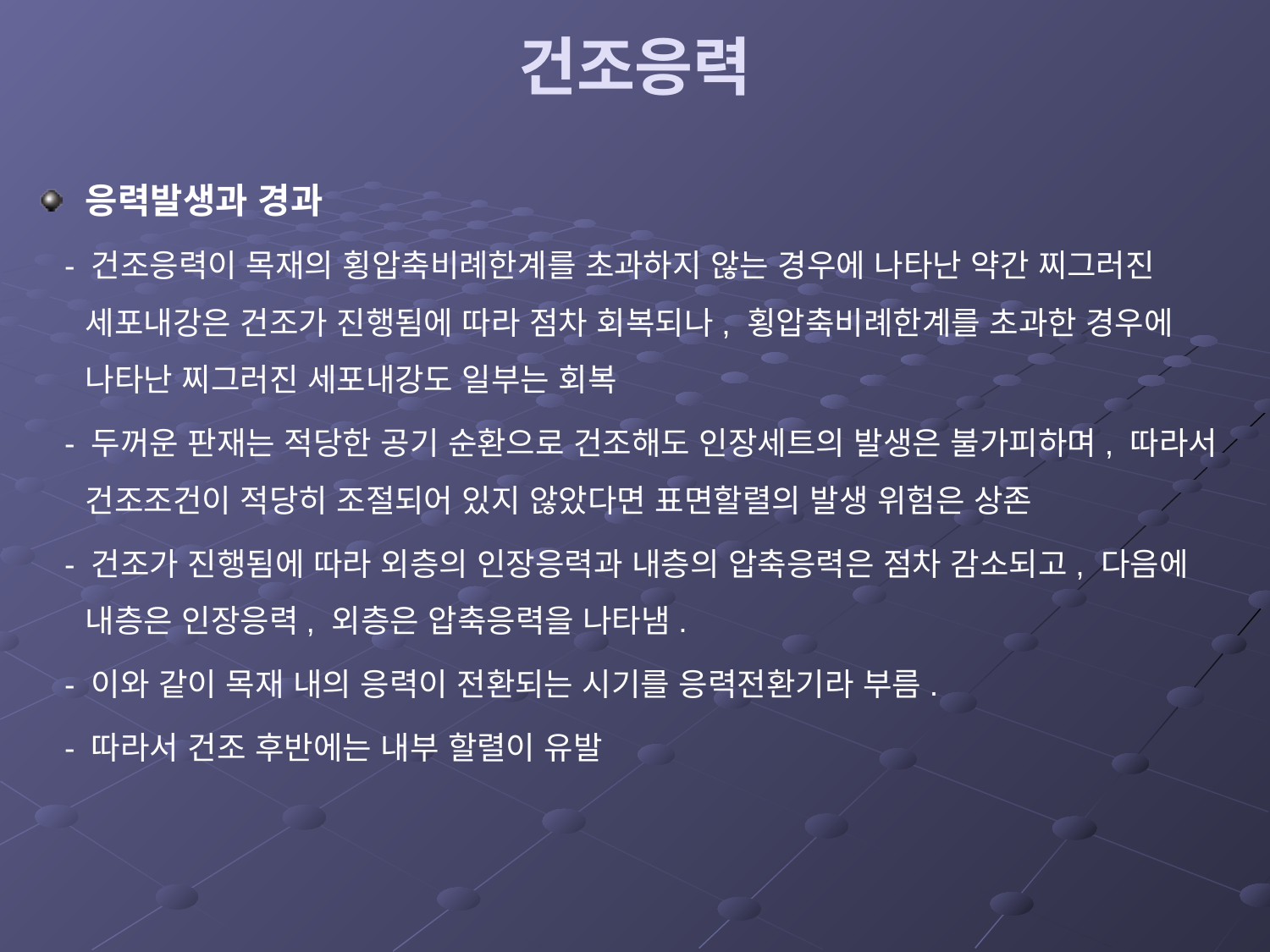

# 건조응력
응력발생과 경과
   - 건조응력이 목재의 횡압축비례한계를 초과하지 않는 경우에 나타난 약간 찌그러진 세포내강은 건조가 진행됨에 따라 점차 회복되나, 횡압축비례한계를 초과한 경우에 나타난 찌그러진 세포내강도 일부는 회복
   - 두꺼운 판재는 적당한 공기 순환으로 건조해도 인장세트의 발생은 불가피하며, 따라서 건조조건이 적당히 조절되어 있지 않았다면 표면할렬의 발생 위험은 상존
   - 건조가 진행됨에 따라 외층의 인장응력과 내층의 압축응력은 점차 감소되고, 다음에 내층은 인장응력, 외층은 압축응력을 나타냄.
   - 이와 같이 목재 내의 응력이 전환되는 시기를 응력전환기라 부름.
   - 따라서 건조 후반에는 내부 할렬이 유발